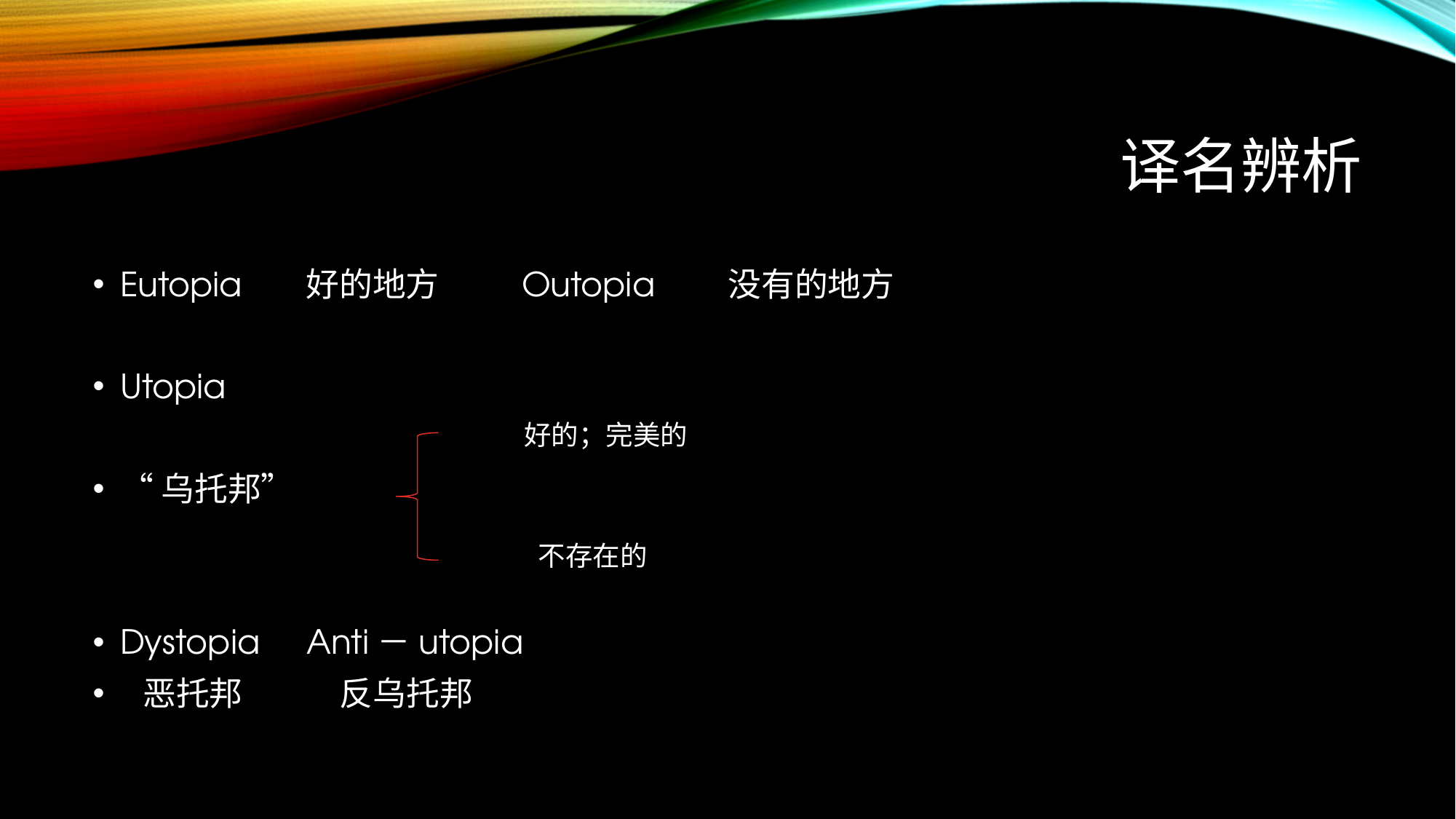

# 译名辨析
Eutopia      好的地方          Outopia       没有的地方

Utopia

“乌托邦”

Dystopia     Anti－utopia
  恶托邦             反乌托邦
好的；完美的

不存在的